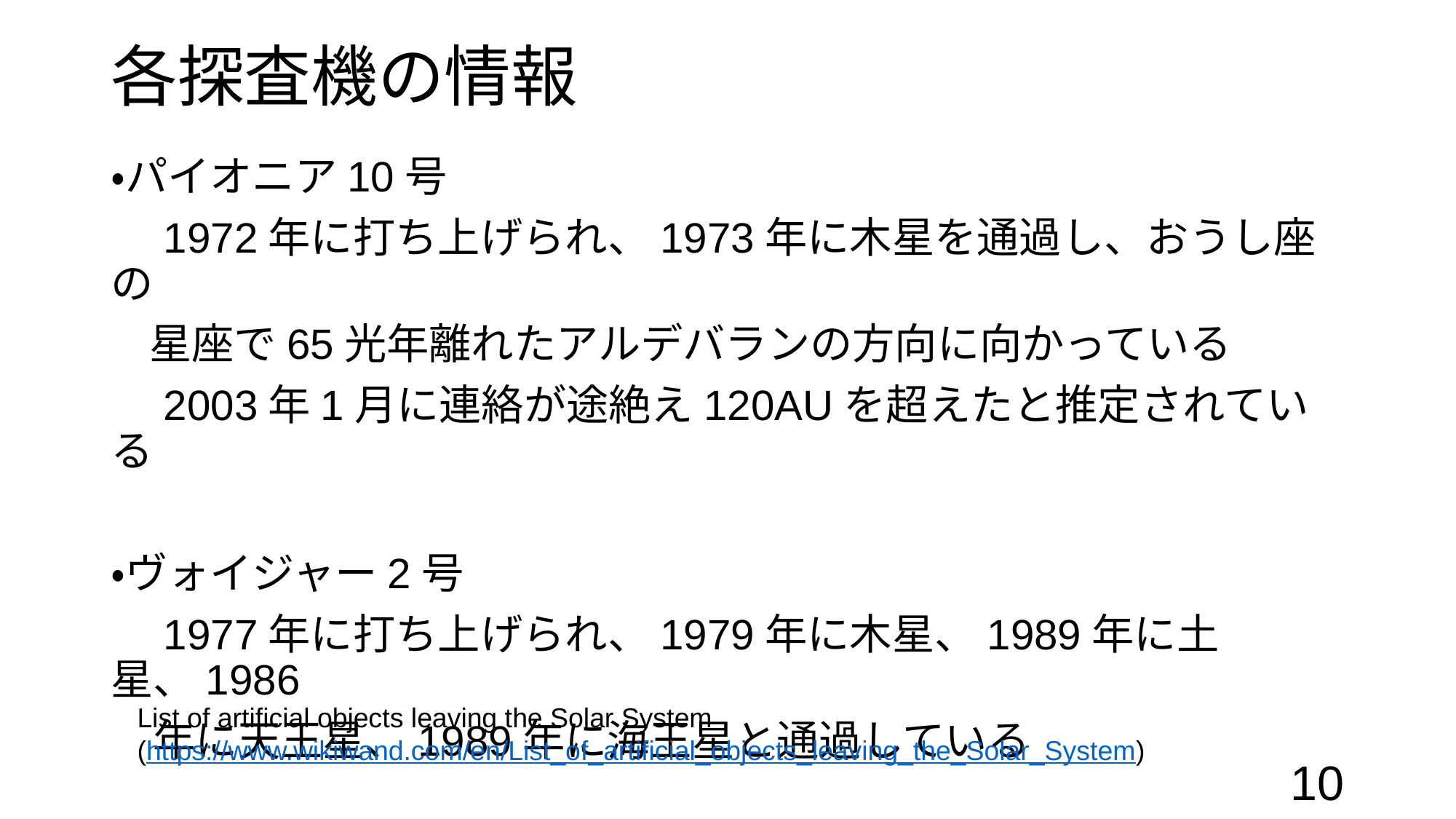

# 各探査機の情報
・パイオニア10号
　1972年に打ち上げられ、1973年に木星を通過し、おうし座の
   星座で65光年離れたアルデバランの方向に向かっている
　2003年1月に連絡が途絶え120AUを超えたと推定されている

・ヴォイジャー2号
　1977年に打ち上げられ、1979年に木星、1989年に土星、1986
　年に天王星、1989年に海王星と通過している
List of artificial objects leaving the Solar System
(https://www.wikiwand.com/en/List_of_artificial_objects_leaving_the_Solar_System)
10